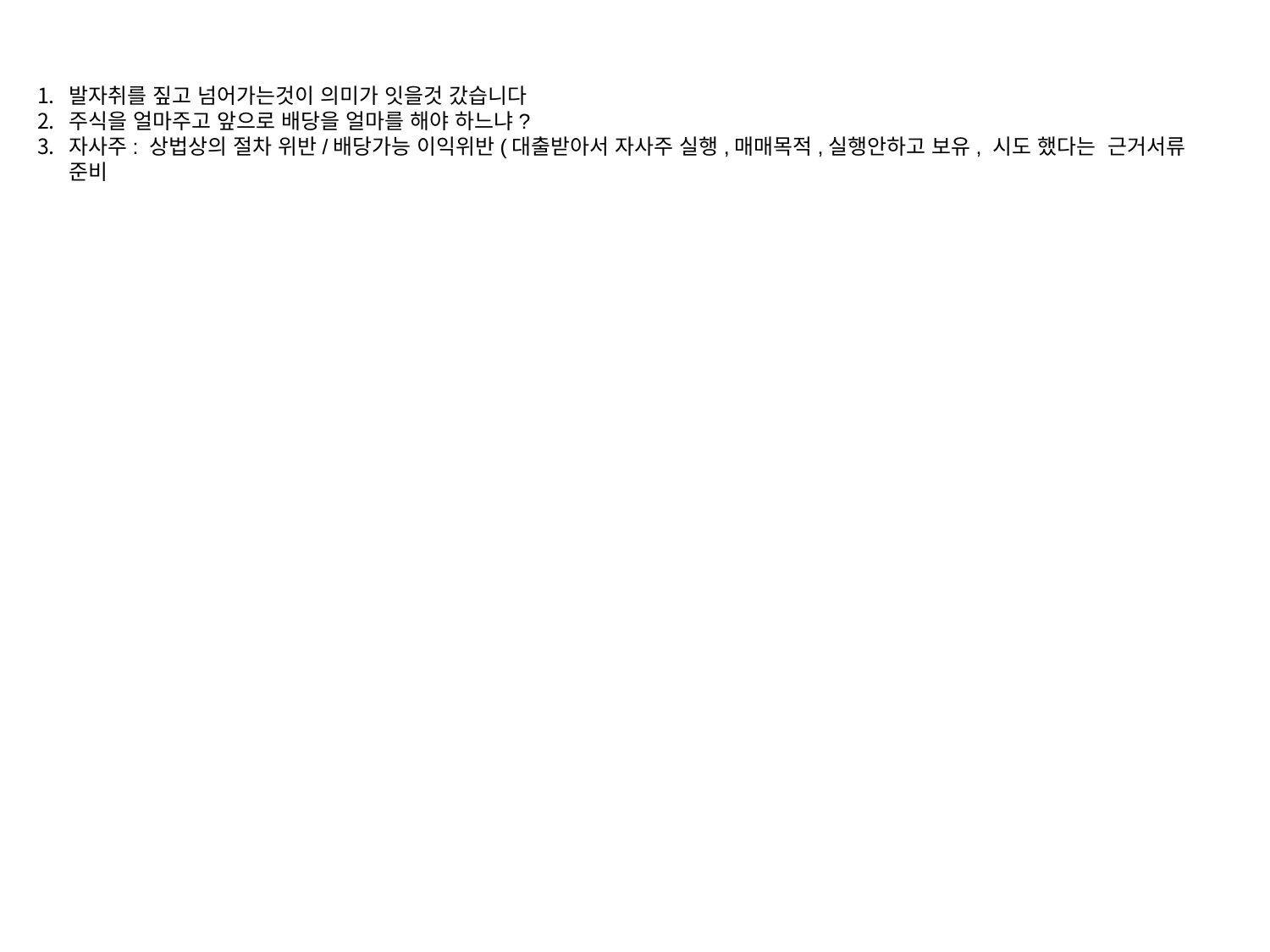

발자취를 짚고 넘어가는것이 의미가 잇을것 갔습니다
주식을 얼마주고 앞으로 배당을 얼마를 해야 하느냐?
자사주: 상법상의 절차 위반/배당가능 이익위반(대출받아서 자사주 실행,매매목적,실행안하고 보유, 시도 했다는  근거서류 준비